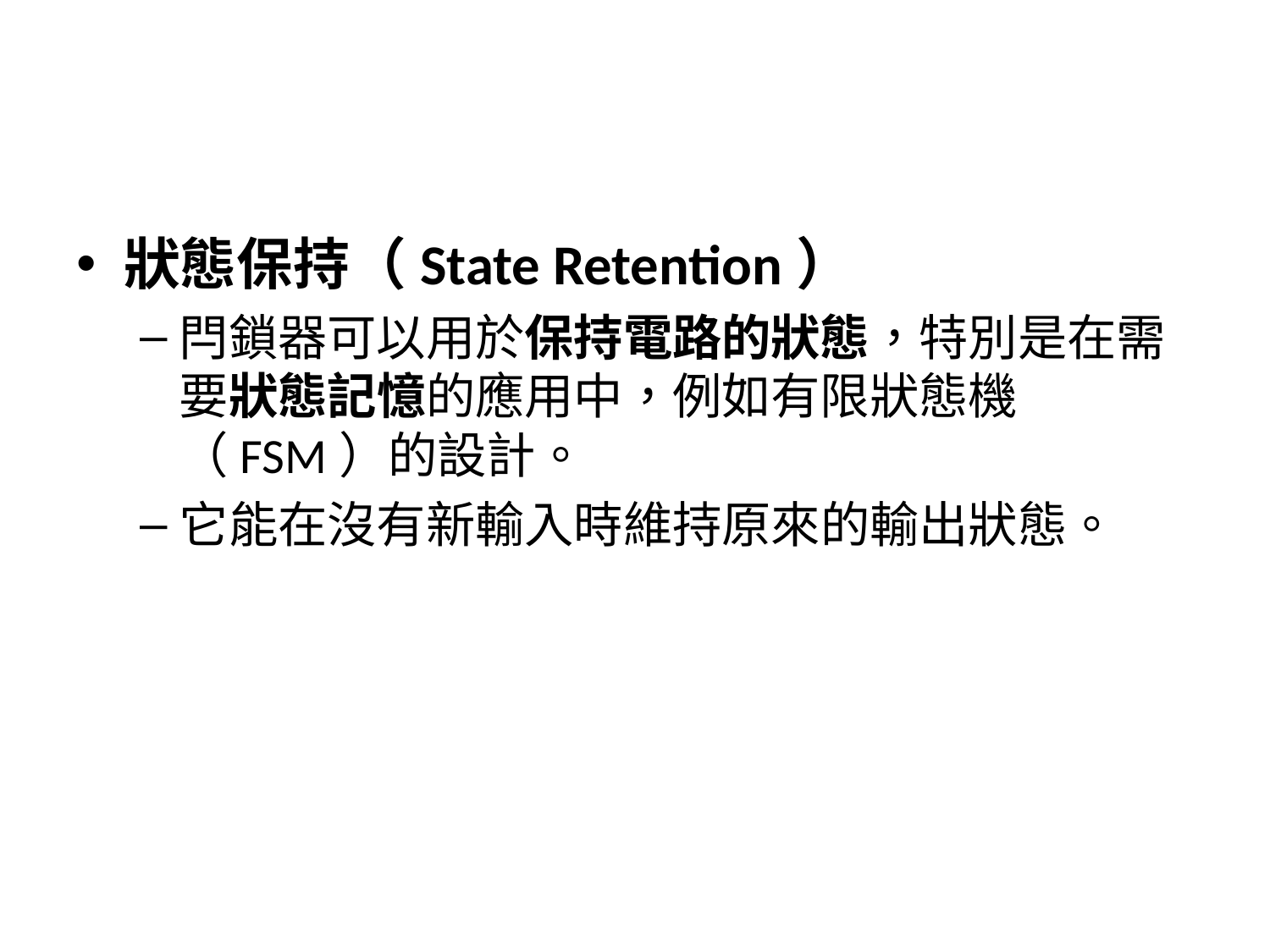

#
狀態保持（State Retention）
閂鎖器可以用於保持電路的狀態，特別是在需要狀態記憶的應用中，例如有限狀態機（FSM）的設計。
它能在沒有新輸入時維持原來的輸出狀態。